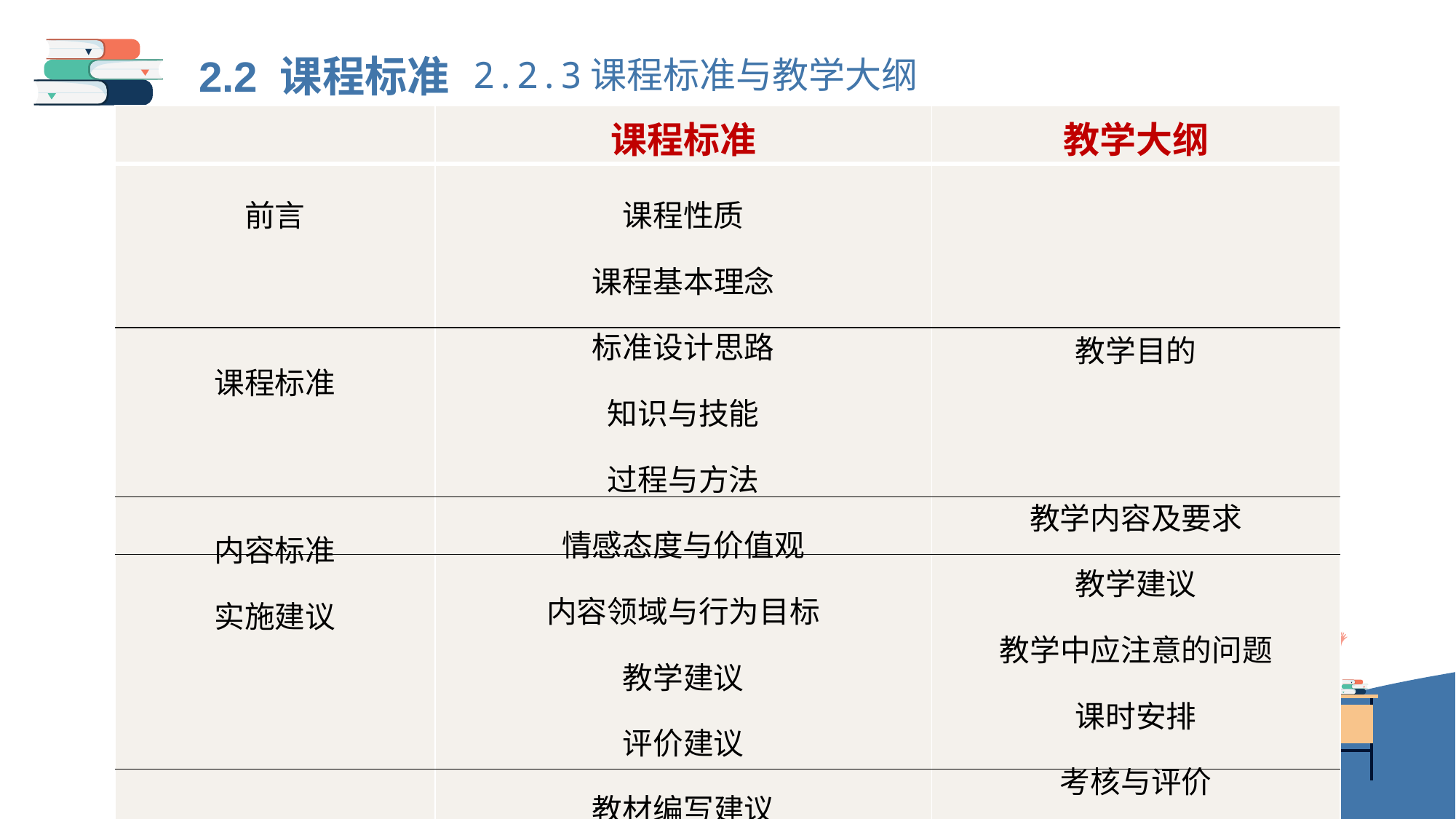

2.2 课程标准
2.2.3课程标准与教学大纲
|  | 课程标准 | 教学大纲 |
| --- | --- | --- |
| 前言 课程标准 内容标准 实施建议 附录 | 课程性质 课程基本理念 标准设计思路 知识与技能 过程与方法 情感态度与价值观 内容领域与行为目标 教学建议 评价建议 教材编写建议 课程资源开发与利用建议 术语解释、案例 | 教学目的 教学内容及要求 教学建议 教学中应注意的问题 课时安排 考核与评价 |